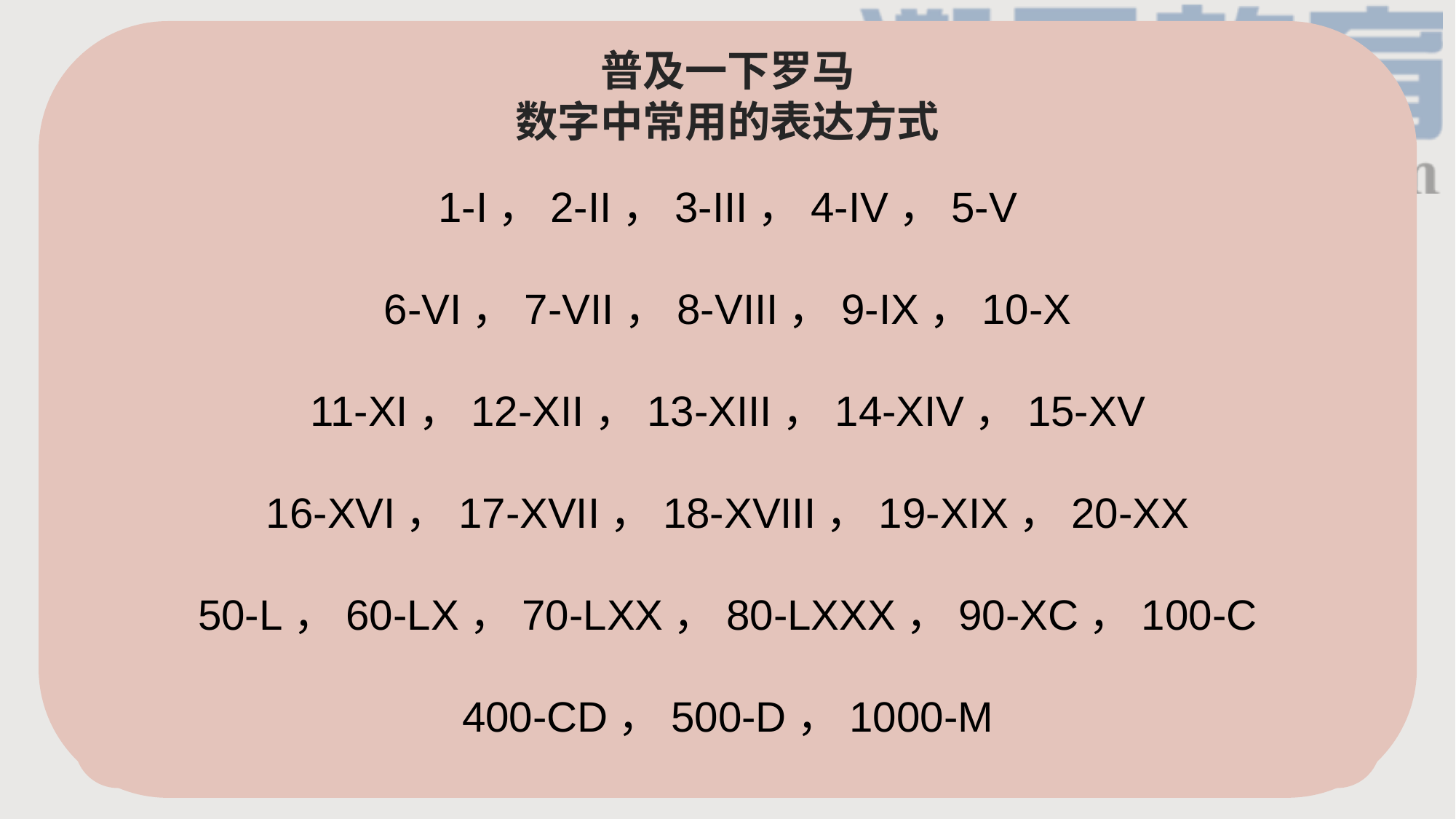

1-I，2-II，3-III，4-IV，5-V

6-VI，7-VII，8-VIII，9-IX，10-X

11-XI，12-XII，13-XIII，14-XIV，15-XV

16-XVI，17-XVII，18-XVIII，19-XIX，20-XX

50-L，60-LX，70-LXX，80-LXXX，90-XC，100-C

400-CD，500-D，1000-M
       China launched the Shenzhou XII spacecraft, its seventh manned spaceflight, on Thursday morning, sending three astronauts—Nie Haisheng, Liu Boming and Tang Hongbo, to the core module1 of its permanent space station.The spacecraft, atop a Long March-2F carrier rocket, blasted off at 9:22 am at the Jiuquan Satellite Launch Center in northwestern China.
      6月17日9时22分，搭载神舟十二号载人飞船的长征二号F遥十二运载火箭，在酒泉卫星发射中心点火发射。三名航天员聂海胜、刘伯明、汤洪波将乘坐神舟十二号载人飞船到达我国永久空间站核心舱。神舟十二号载人飞船是我国第七次载人飞船任务。
普及一下罗马
数字中常用的表达方式
【知识点】
       在英文报道中，无人航空飞行器、卫星、火箭等(unmanned space vessels /satellites/ rockets) ,其编号一般用阿拉伯数字,载人飞行器（manned spacecraft）的编号一般用罗马数字。
       比如，“嫦娥五号”的英文是Chang'e-5，而我国首个载人飞船“神舟五号”的英文是Shenzhou V。